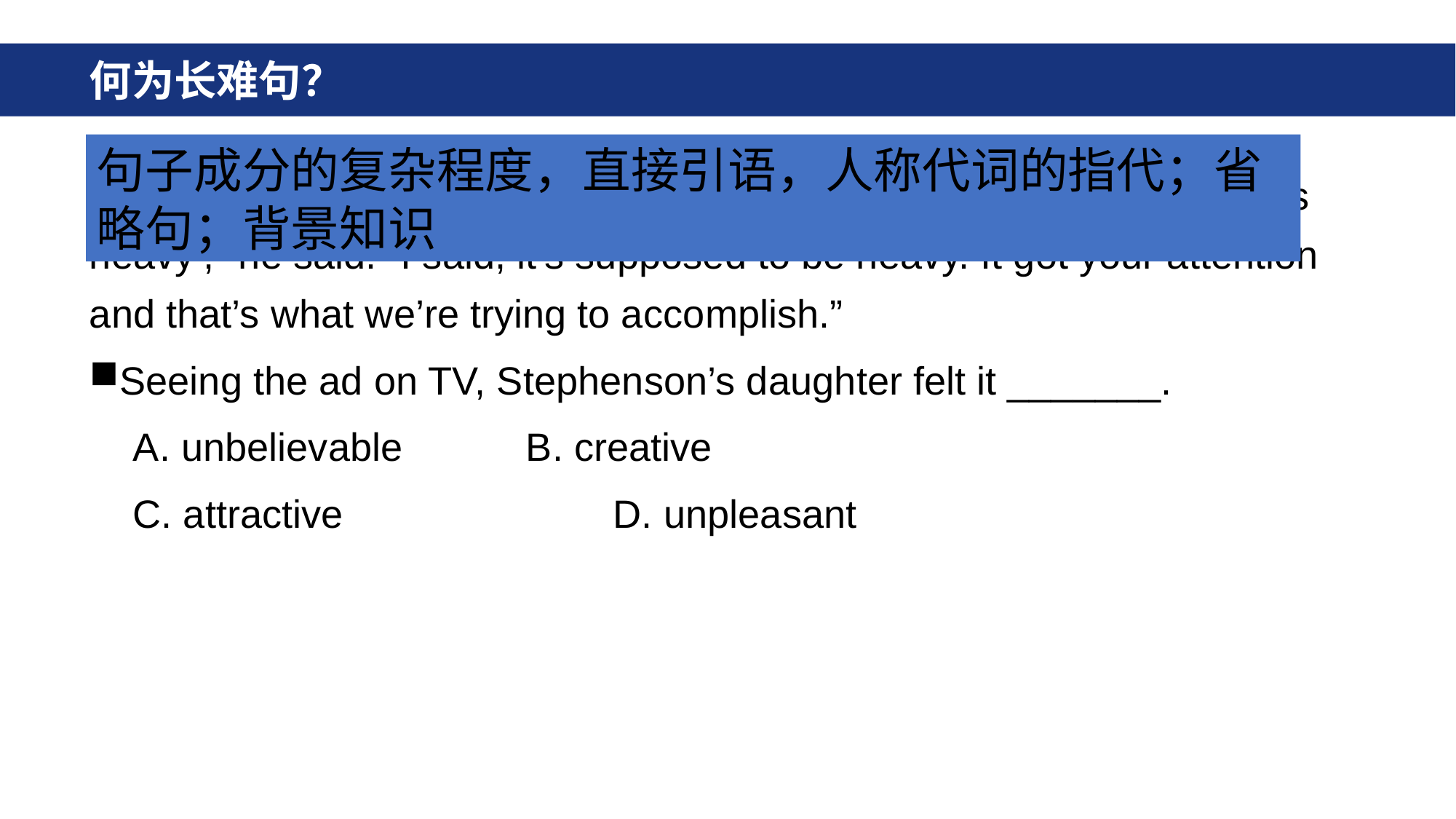

# 何为长难句？
句子成分的复杂程度，直接引语，人称代词的指代；省略句；背景知识
According to Stephenson, the ad did its job. “She said, ‘Dad ... that’s heavy’,” he said. “I said, it’s supposed to be heavy. It got your attention and that’s what we’re trying to accomplish.”
Seeing the ad on TV, Stephenson’s daughter felt it _______.
    A. unbelievable		B. creative
    C. attractive		        D. unpleasant